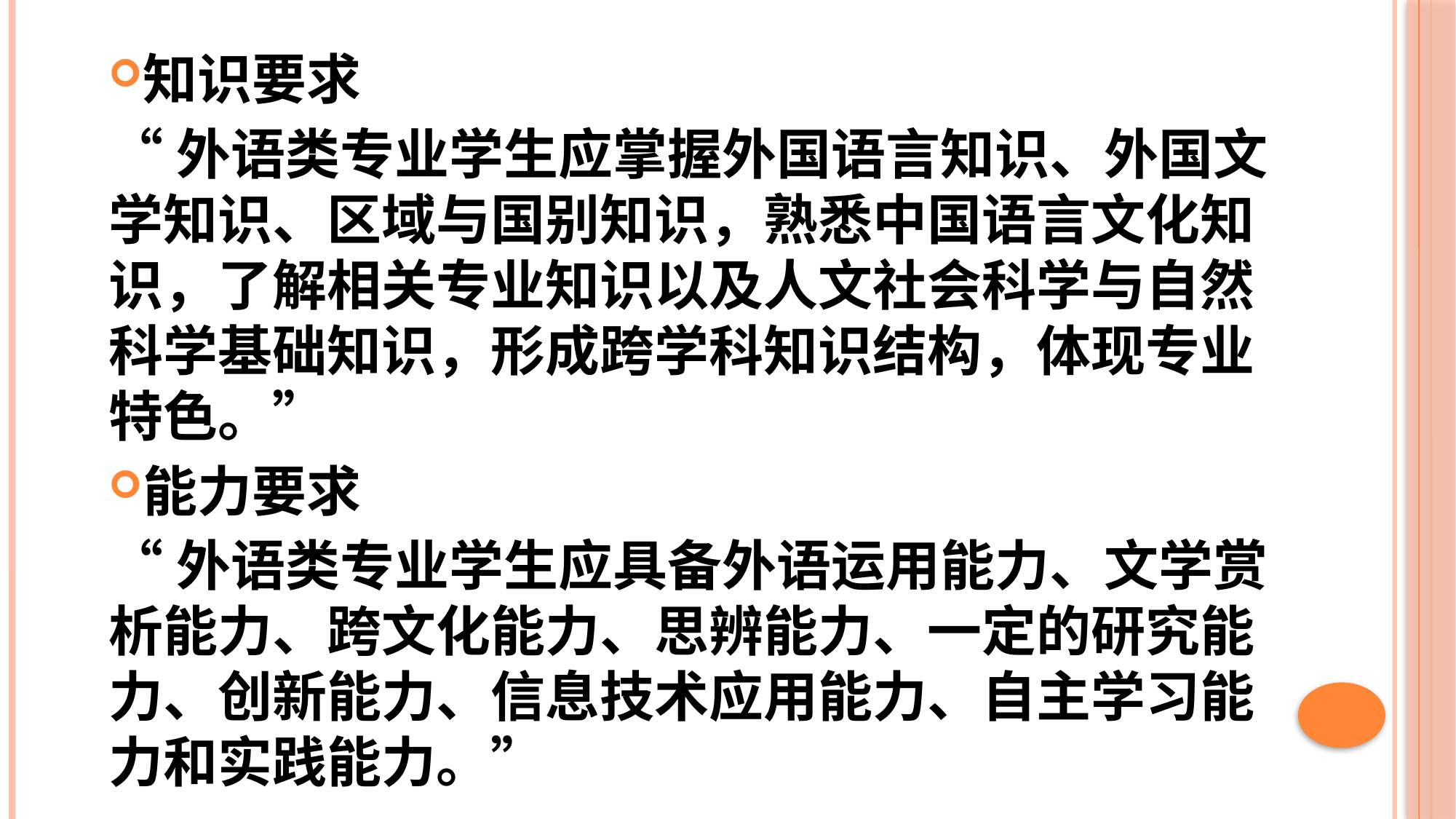

知识要求
“外语类专业学生应掌握外国语言知识、外国文学知识、区域与国别知识，熟悉中国语言文化知识，了解相关专业知识以及人文社会科学与自然科学基础知识，形成跨学科知识结构，体现专业特色。”
能力要求
“外语类专业学生应具备外语运用能力、文学赏析能力、跨文化能力、思辨能力、一定的研究能力、创新能力、信息技术应用能力、自主学习能力和实践能力。”